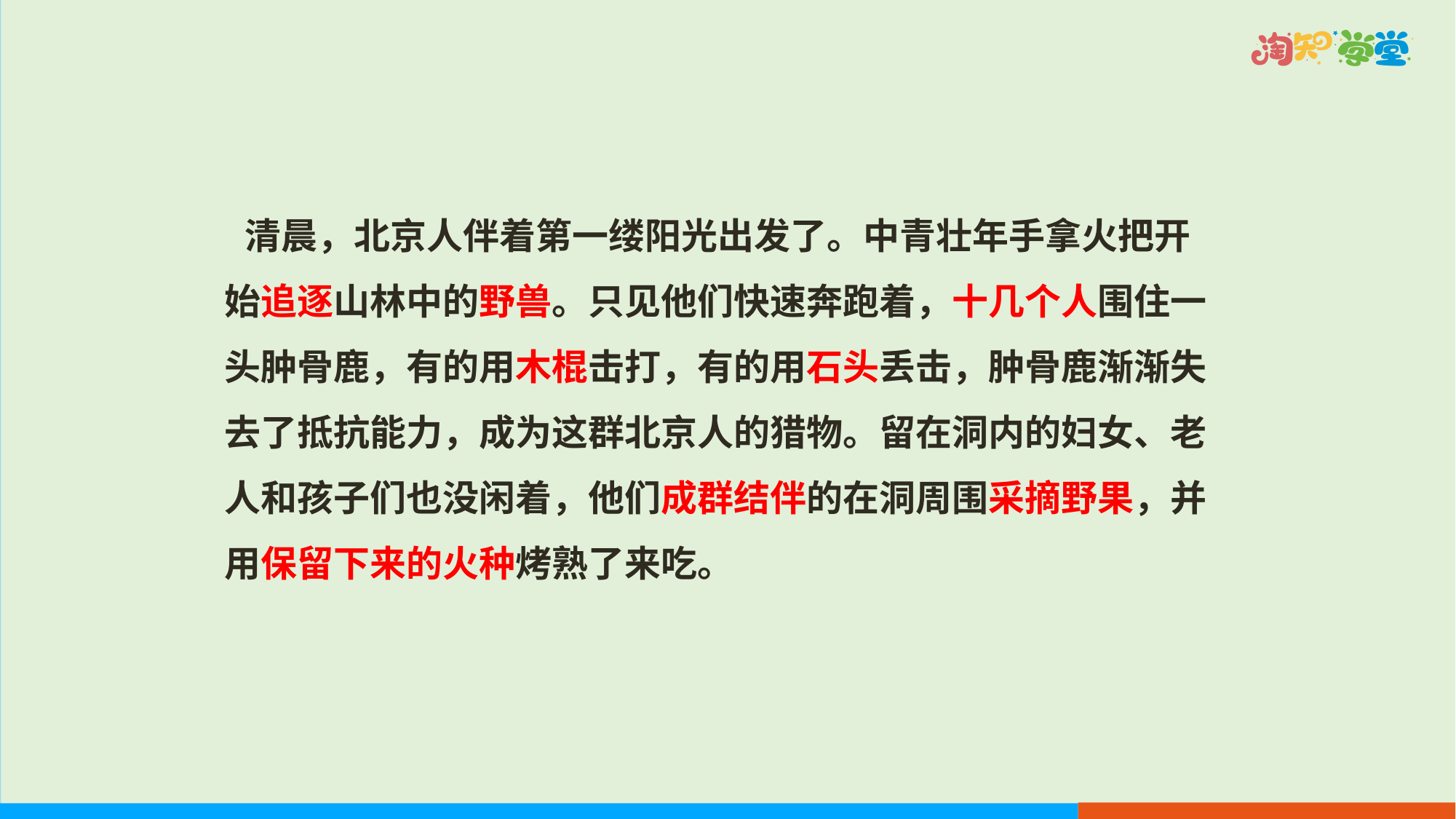

清晨，北京人伴着第一缕阳光出发了。中青壮年手拿火把开始追逐山林中的野兽。只见他们快速奔跑着，十几个人围住一头肿骨鹿，有的用木棍击打，有的用石头丢击，肿骨鹿渐渐失去了抵抗能力，成为这群北京人的猎物。留在洞内的妇女、老人和孩子们也没闲着，他们成群结伴的在洞周围采摘野果，并用保留下来的火种烤熟了来吃。